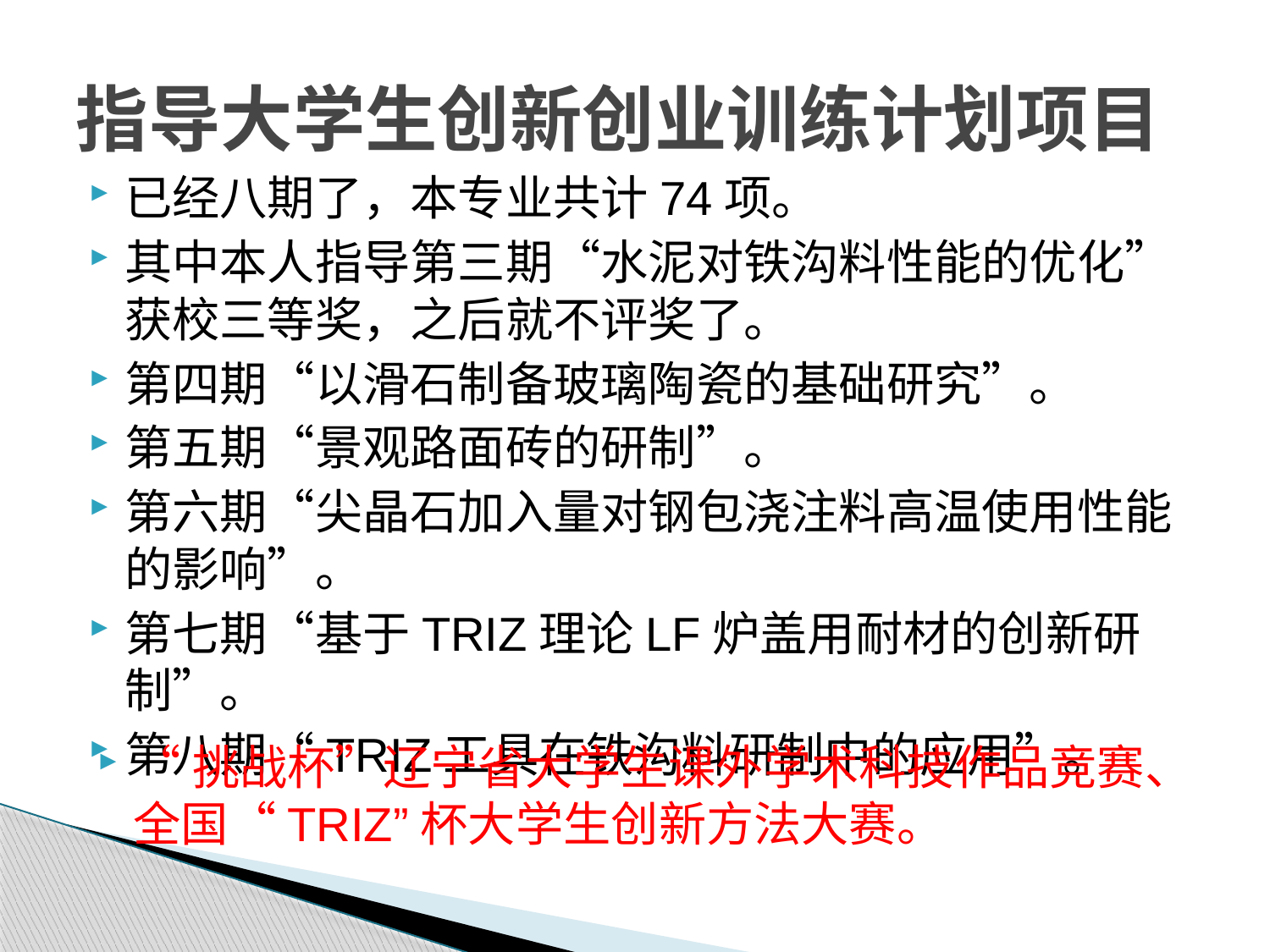

# 指导大学生创新创业训练计划项目
已经八期了，本专业共计74项。
其中本人指导第三期“水泥对铁沟料性能的优化”获校三等奖，之后就不评奖了。
第四期“以滑石制备玻璃陶瓷的基础研究”。
第五期“景观路面砖的研制”。
第六期“尖晶石加入量对钢包浇注料高温使用性能的影响”。
第七期“基于TRIZ理论LF炉盖用耐材的创新研制”。
第八期“TRIZ工具在铁沟料研制中的应用”。
“挑战杯”辽宁省大学生课外学术科技作品竞赛、全国“TRIZ”杯大学生创新方法大赛。